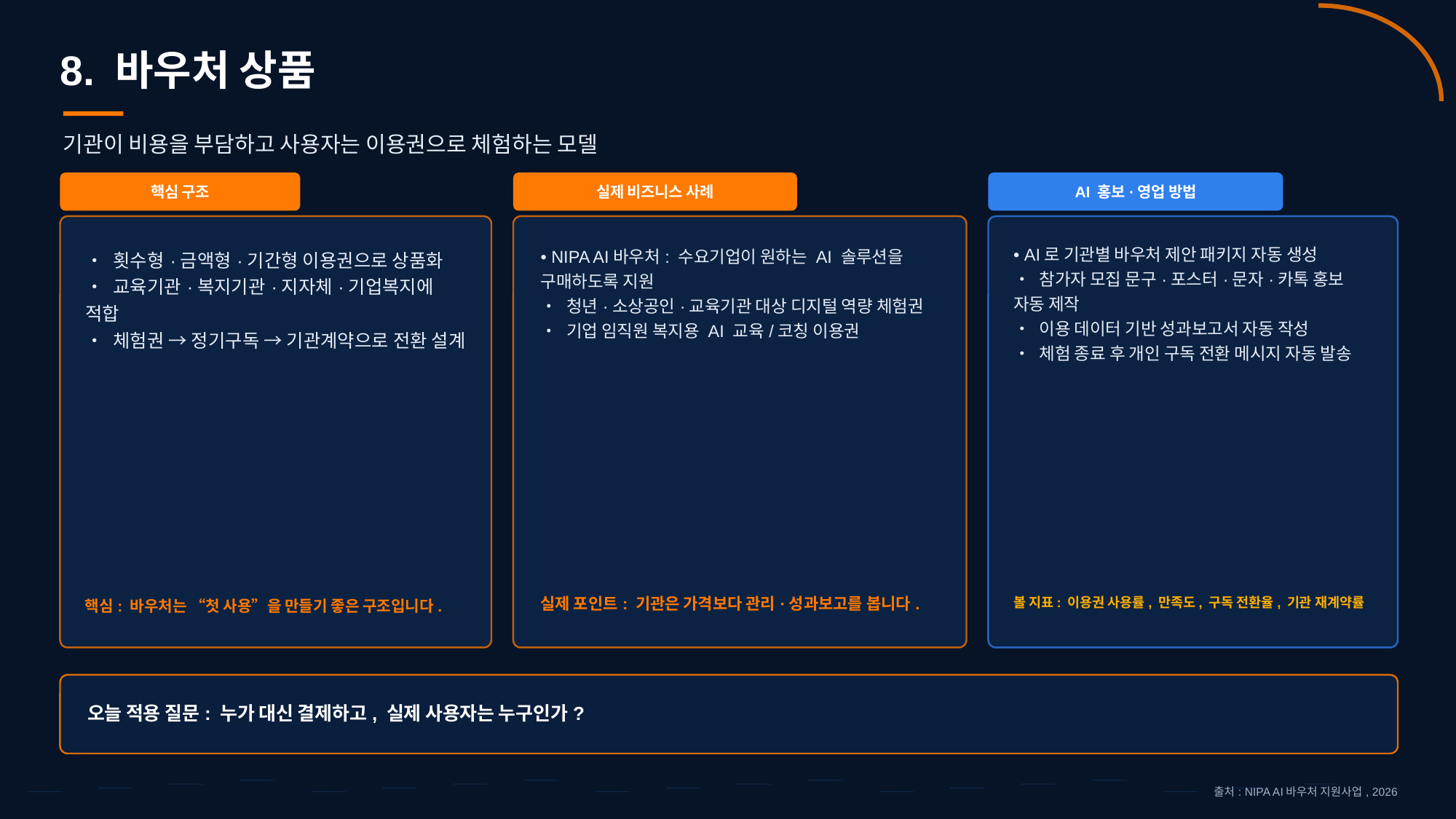

8. 바우처 상품

기관이 비용을 부담하고 사용자는 이용권으로 체험하는 모델

핵심 구조
실제 비즈니스 사례
AI 홍보·영업 방법

• AI로 기관별 바우처 제안 패키지 자동 생성
• 참가자 모집 문구·포스터·문자·카톡 홍보 자동 제작
• 이용 데이터 기반 성과보고서 자동 작성
• 체험 종료 후 개인 구독 전환 메시지 자동 발송
• NIPA AI바우처: 수요기업이 원하는 AI 솔루션을 구매하도록 지원
• 청년·소상공인·교육기관 대상 디지털 역량 체험권
• 기업 임직원 복지용 AI 교육/코칭 이용권
• 횟수형·금액형·기간형 이용권으로 상품화
• 교육기관·복지기관·지자체·기업복지에 적합
• 체험권 → 정기구독 → 기관계약으로 전환 설계
볼 지표: 이용권 사용률, 만족도, 구독 전환율, 기관 재계약률
실제 포인트: 기관은 가격보다 관리·성과보고를 봅니다.
핵심: 바우처는 “첫 사용”을 만들기 좋은 구조입니다.

오늘 적용 질문: 누가 대신 결제하고, 실제 사용자는 누구인가?
출처: NIPA AI바우처 지원사업, 2026